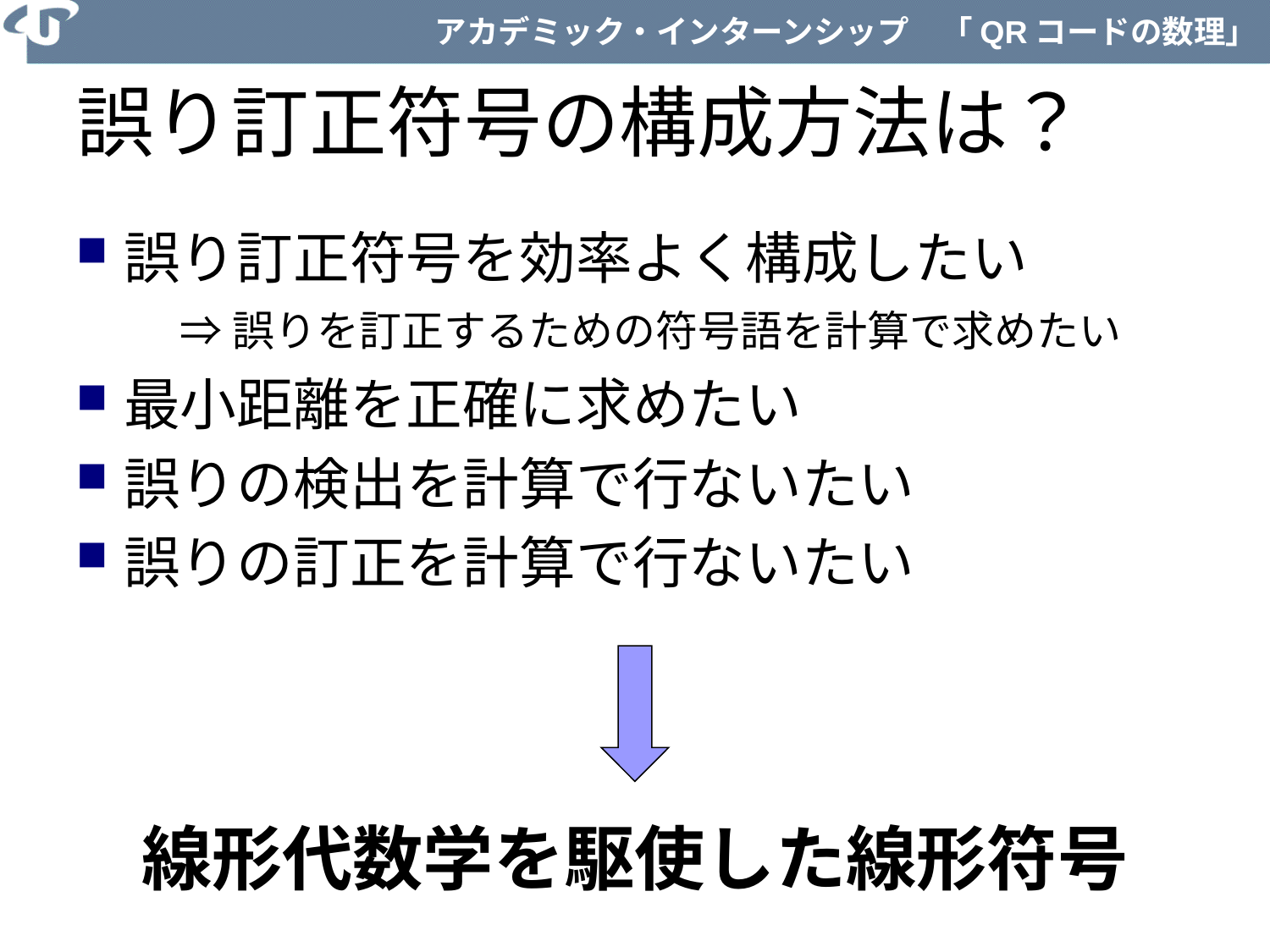

# 誤り訂正符号の構成方法は？
誤り訂正符号を効率よく構成したい
　⇒ 誤りを訂正するための符号語を計算で求めたい
最小距離を正確に求めたい
誤りの検出を計算で行ないたい
誤りの訂正を計算で行ないたい

線形代数学を駆使した線形符号